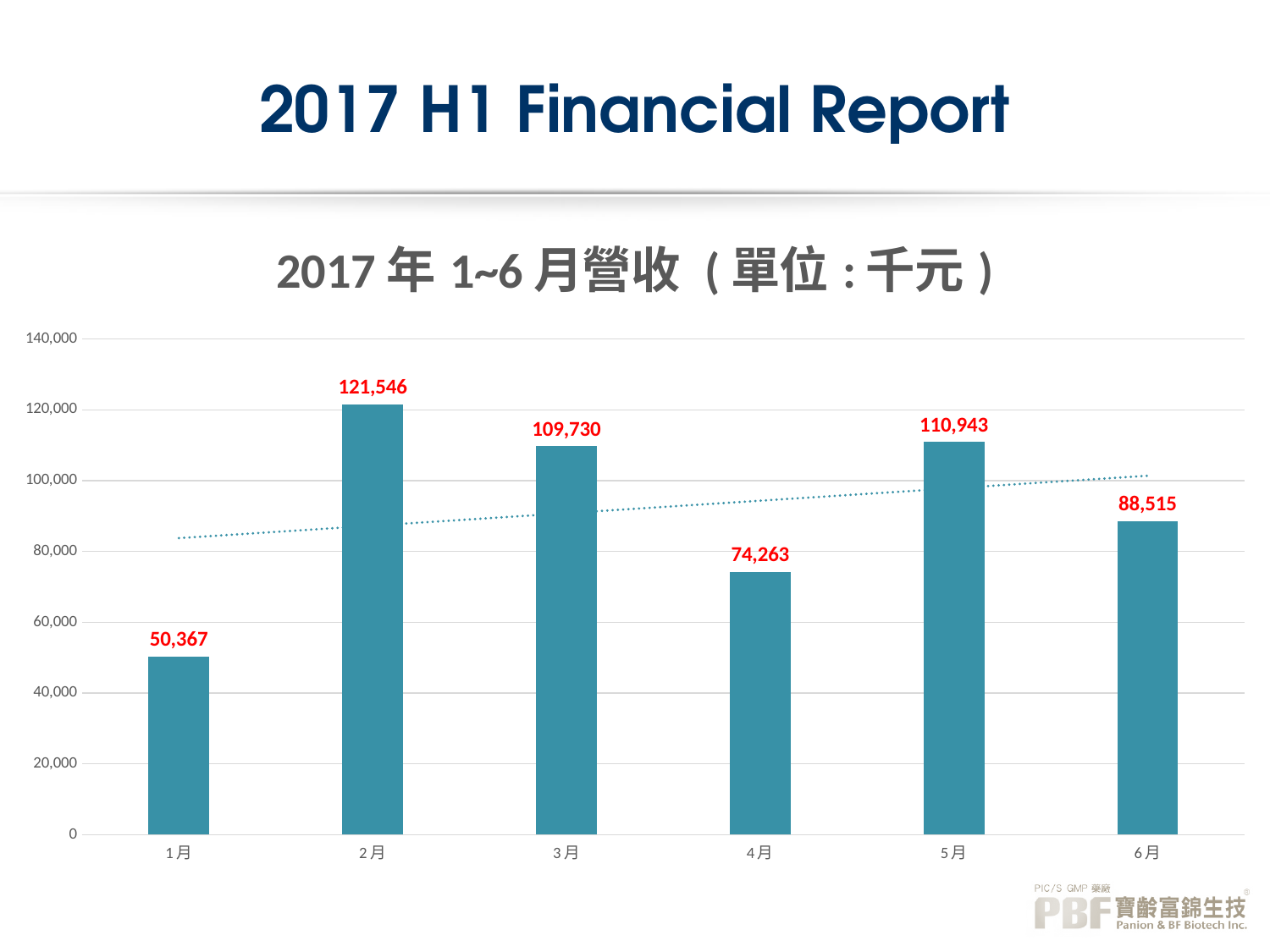

# 2017 H1 Financial Report

### Chart: 2017年1~6月營收 (單位:千元)

| Category |  |
|---|---|
| 1月 | 50367.0 |
| 2月 | 121546.0 |
| 3月 | 109730.0 |
| 4月 | 74263.0 |
| 5月 | 110943.0 |
| 6月 | 88515.0 |